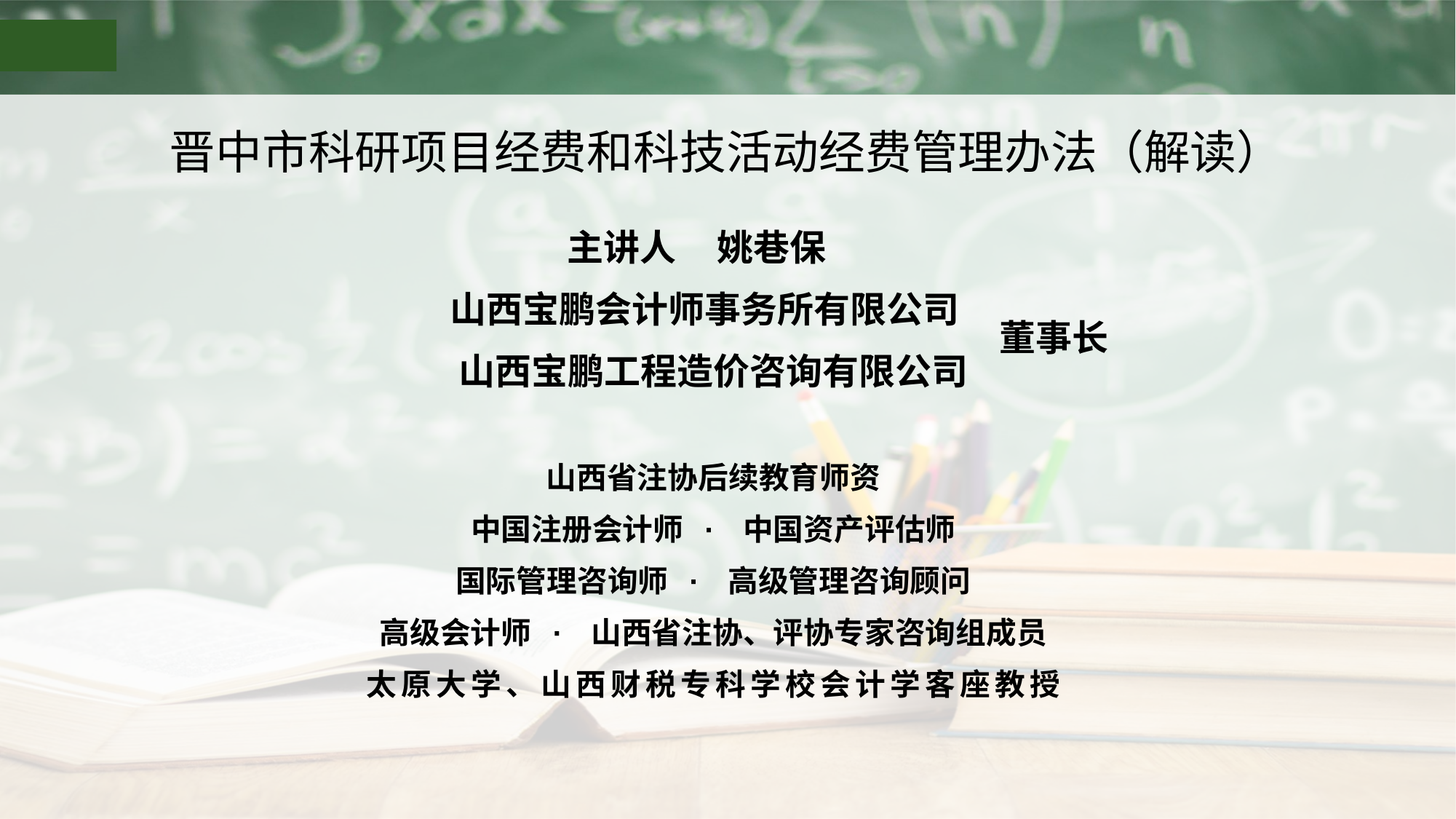

# 晋中市科研项目经费和科技活动经费管理办法（解读）
主讲人     姚巷保
山西宝鹏会计师事务所有限公司
山西宝鹏工程造价咨询有限公司

山西省注协后续教育师资
中国注册会计师  ·  中国资产评估师
国际管理咨询师  ·  高级管理咨询顾问
高级会计师  ·  山西省注协、评协专家咨询组成员
太原大学、山西财税专科学校会计学客座教授

董事长